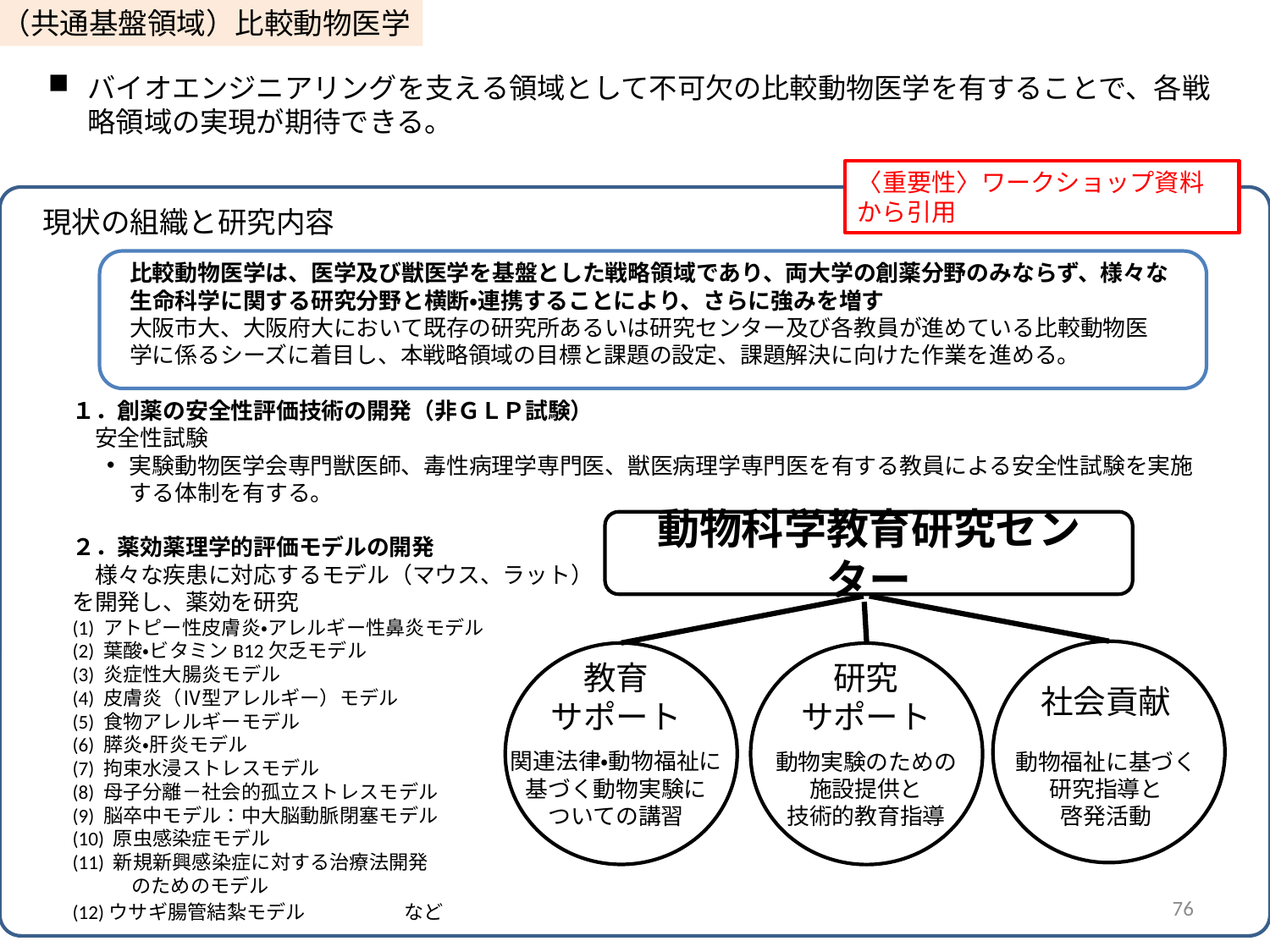

（共通基盤領域）比較動物医学
バイオエンジニアリングを支える領域として不可欠の比較動物医学を有することで、各戦略領域の実現が期待できる。
〈重要性〉ワークショップ資料から引用

現状の組織と研究内容

比較動物医学は、医学及び獣医学を基盤とした戦略領域であり、両大学の創薬分野のみならず、様々な生命科学に関する研究分野と横断・連携することにより、さらに強みを増す
大阪市大、大阪府大において既存の研究所あるいは研究センター及び各教員が進めている比較動物医学に係るシーズに着目し、本戦略領域の目標と課題の設定、課題解決に向けた作業を進める。
１．創薬の安全性評価技術の開発（非ＧＬＰ試験）
　安全性試験
実験動物医学会専門獣医師、毒性病理学専門医、獣医病理学専門医を有する教員による安全性試験を実施する体制を有する。

２．薬効薬理学的評価モデルの開発
　様々な疾患に対応するモデル（マウス、ラット）
を開発し、薬効を研究
(1) アトピー性皮膚炎・アレルギー性鼻炎モデル
(2) 葉酸・ビタミンB12欠乏モデル
(3) 炎症性大腸炎モデル
(4) 皮膚炎（Ⅳ型アレルギー）モデル
(5) 食物アレルギーモデル
(6) 膵炎・肝炎モデル
(7) 拘束水浸ストレスモデル
(8) 母子分離－社会的孤立ストレスモデル
(9) 脳卒中モデル：中大脳動脈閉塞モデル
(10) 原虫感染症モデル
(11) 新規新興感染症に対する治療法開発
　　　のためのモデル
(12)ウサギ腸管結紮モデル　　　　　など
動物科学教育研究センター

教育
サポート

関連法律・動物福祉に
基づく動物実験に
ついての講習
研究
サポート

動物実験のための
施設提供と
技術的教育指導
社会貢献

動物福祉に基づく
研究指導と
啓発活動
76